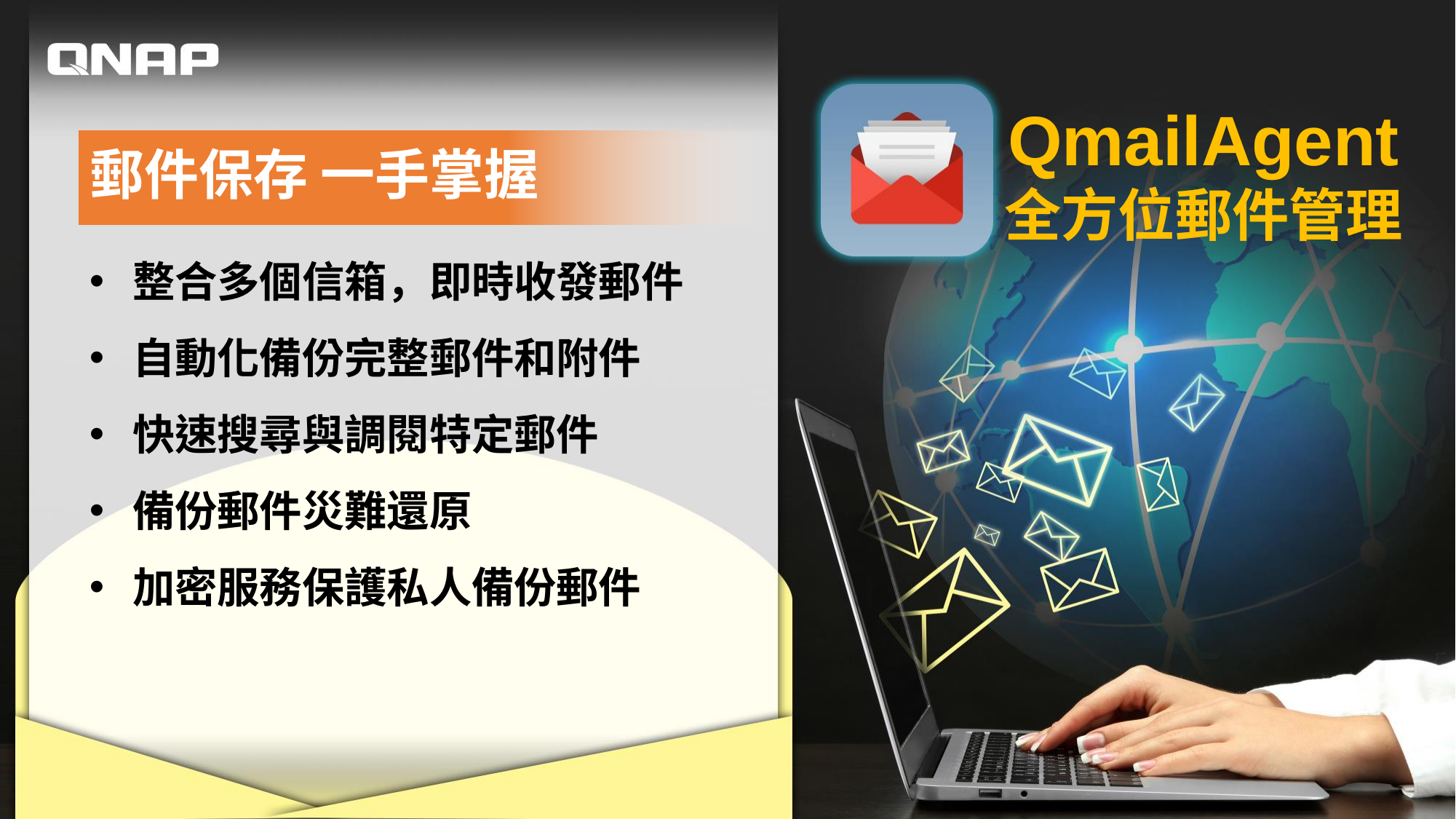

# QmailAgent 全方位郵件管理
郵件保存 一手掌握
整合多個信箱，即時收發郵件
自動化備份完整郵件和附件
快速搜尋與調閱特定郵件
備份郵件災難還原
加密服務保護私人備份郵件